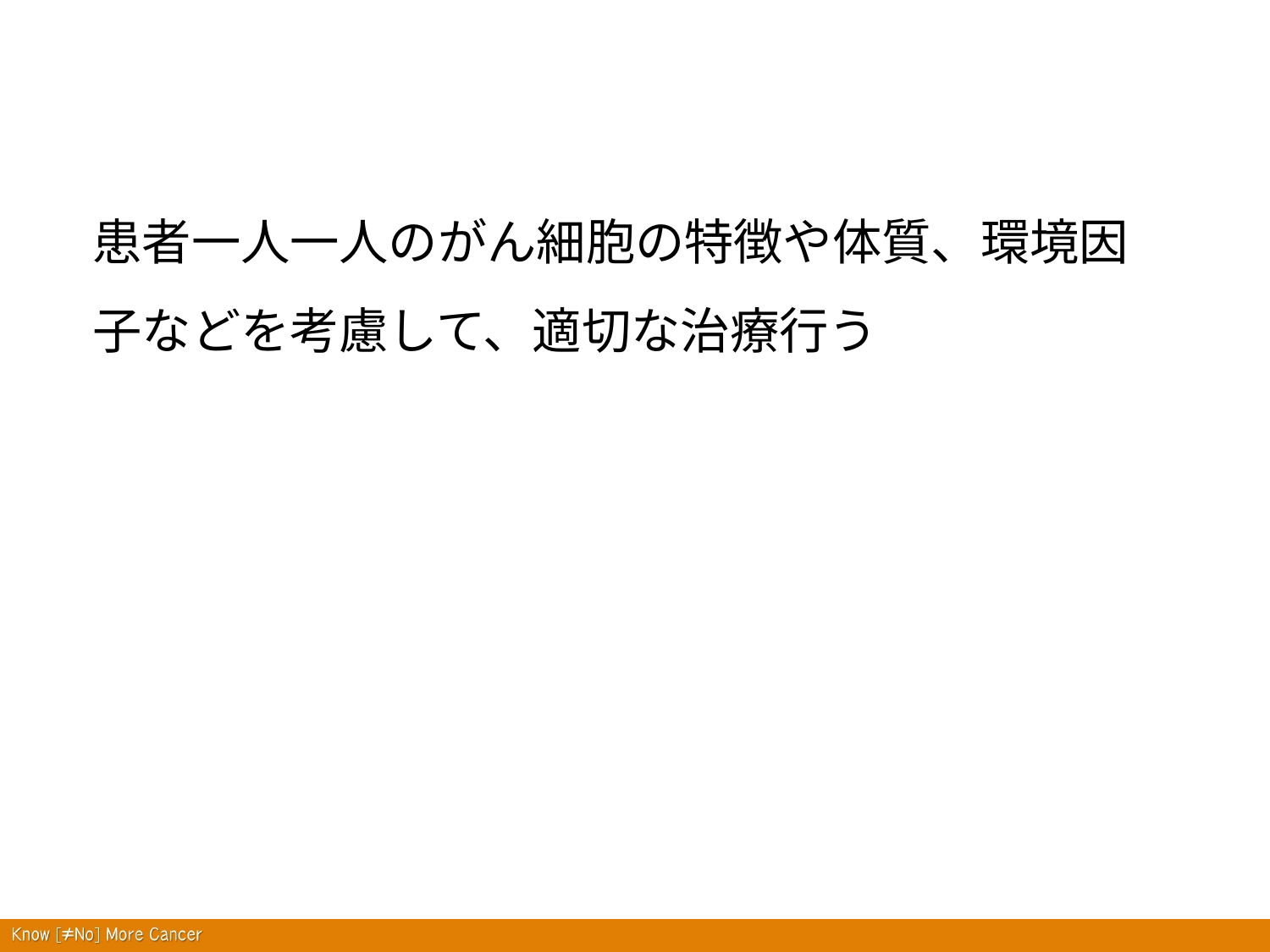

患者一人一人のがん細胞の特徴や体質、環境因子などを考慮して、適切な治療行う